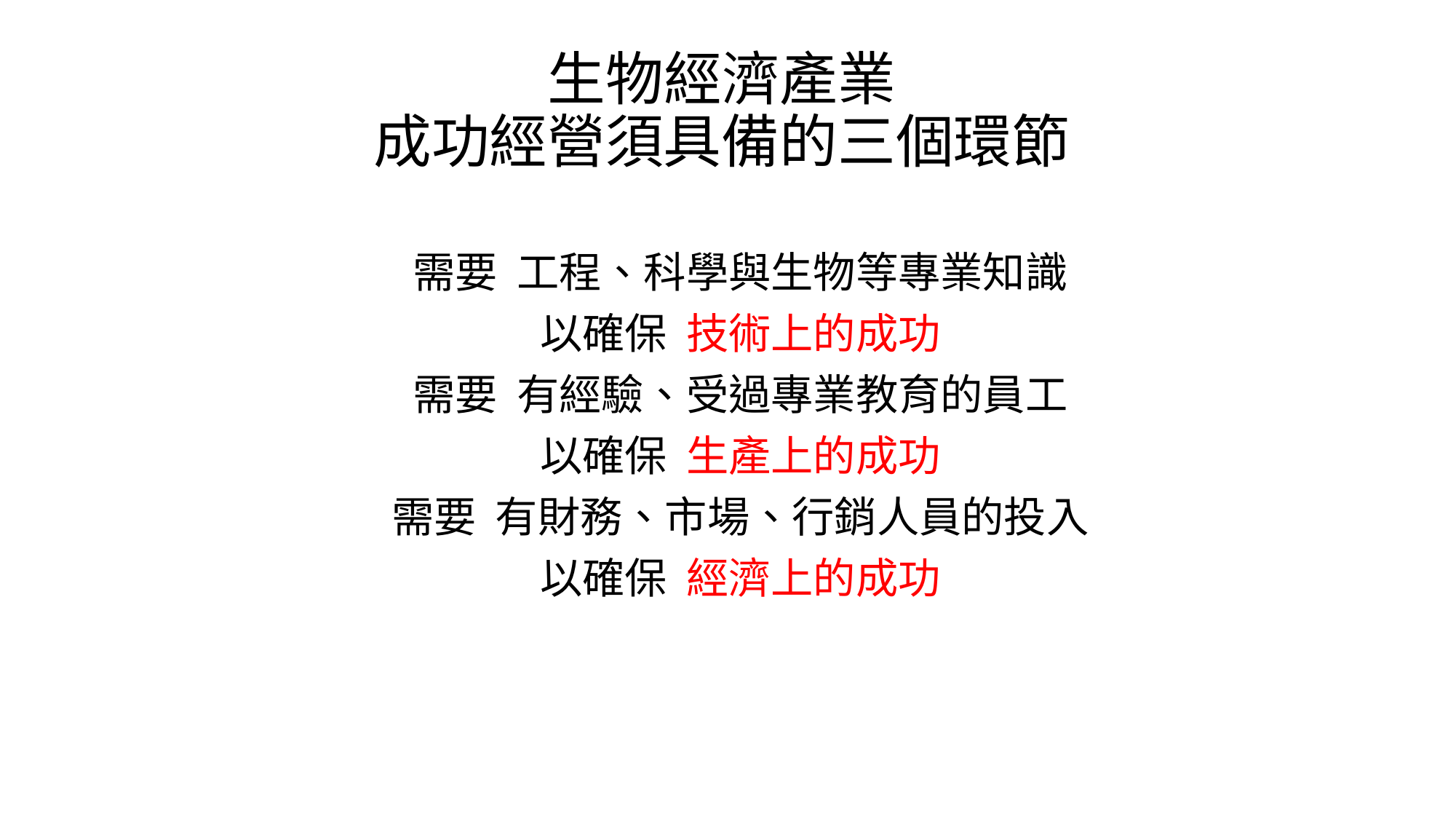

# 生物經濟產業 成功經營須具備的三個環節
需要  工程、科學與生物等專業知識
以確保  技術上的成功
需要  有經驗、受過專業教育的員工
以確保  生產上的成功
需要  有財務、市場、行銷人員的投入
以確保  經濟上的成功